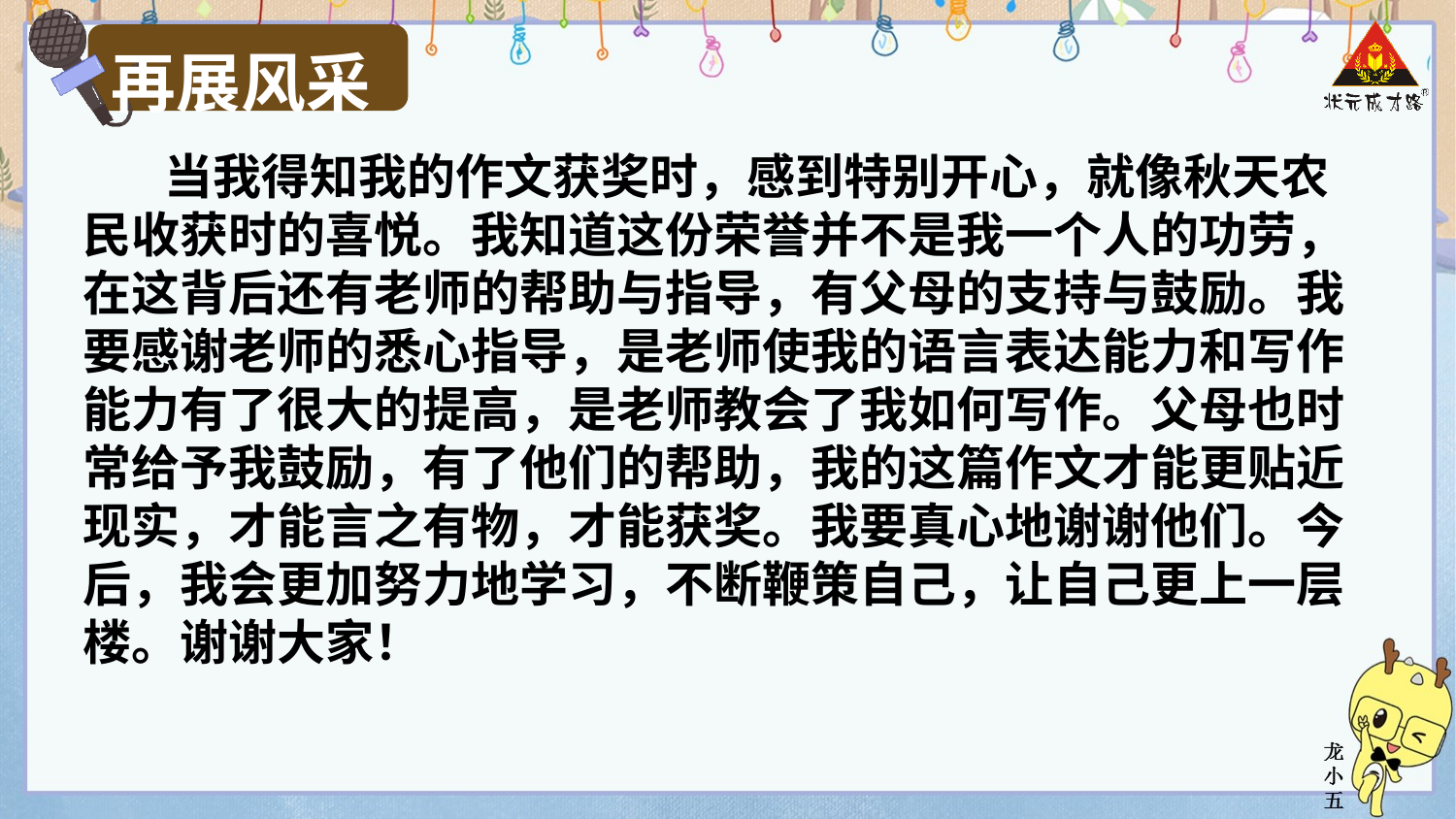

再展风采
  当我得知我的作文获奖时，感到特别开心，就像秋天农民收获时的喜悦。我知道这份荣誉并不是我一个人的功劳，在这背后还有老师的帮助与指导，有父母的支持与鼓励。我要感谢老师的悉心指导，是老师使我的语言表达能力和写作能力有了很大的提高，是老师教会了我如何写作。父母也时常给予我鼓励，有了他们的帮助，我的这篇作文才能更贴近现实，才能言之有物，才能获奖。我要真心地谢谢他们。今后，我会更加努力地学习，不断鞭策自己，让自己更上一层楼。谢谢大家！